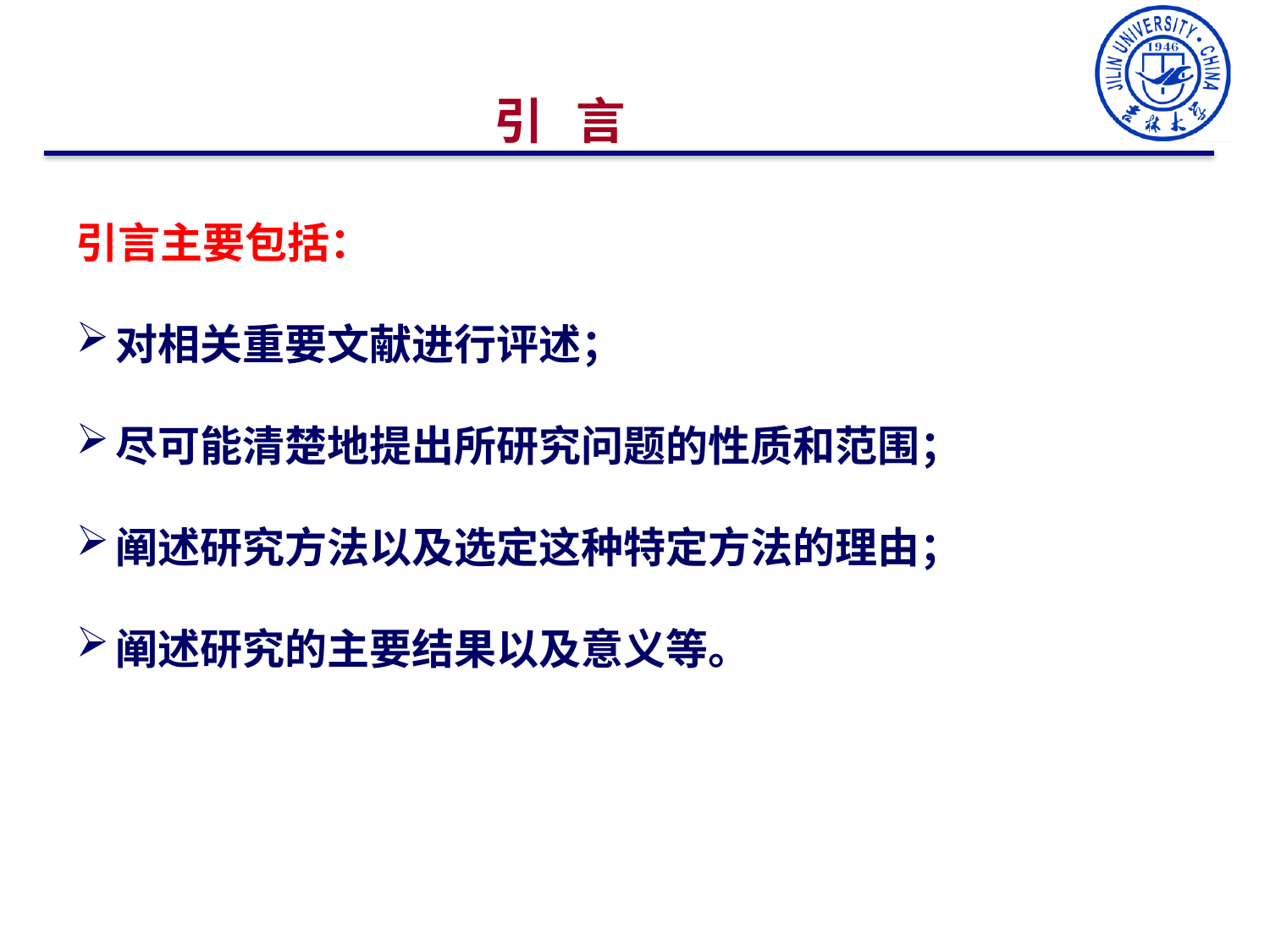

引   言
引言主要包括：
对相关重要文献进行评述；
尽可能清楚地提出所研究问题的性质和范围；
阐述研究方法以及选定这种特定方法的理由；
阐述研究的主要结果以及意义等。